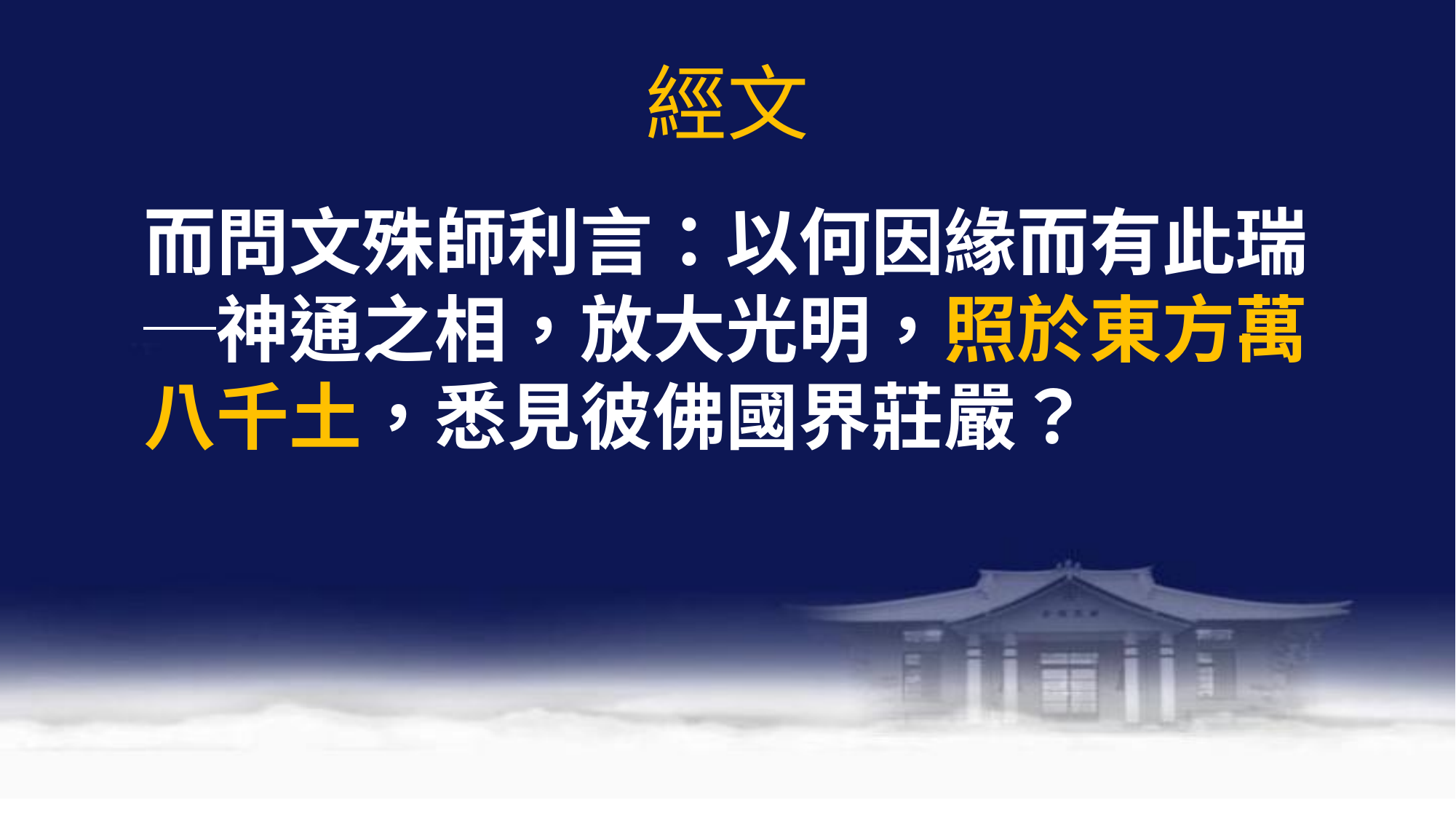

# 經文
而問文殊師利言：以何因緣而有此瑞─神通之相，放大光明，照於東方萬八千土，悉見彼佛國界莊嚴？